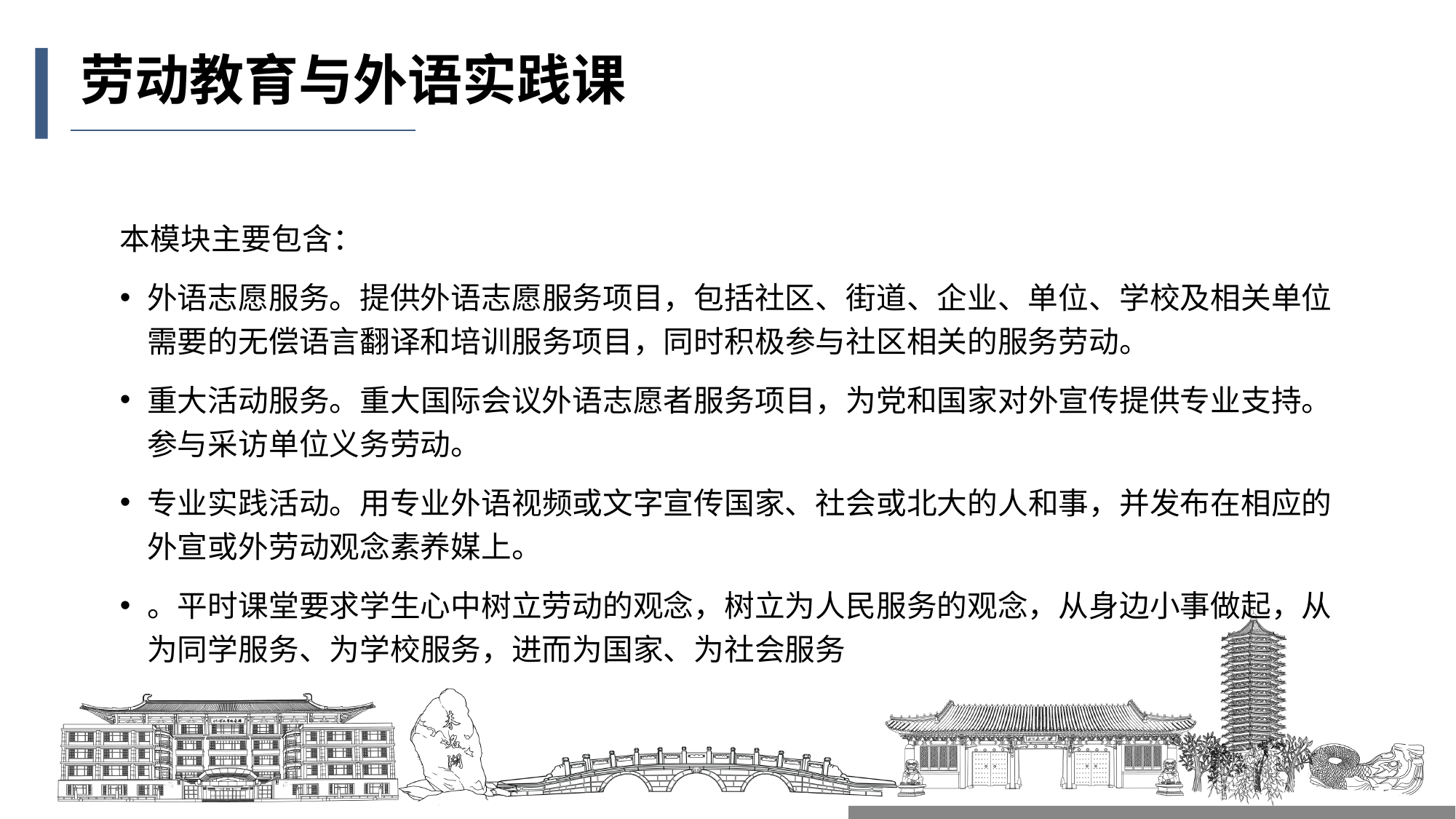

劳动教育与外语实践课
本模块主要包含：
外语志愿服务。提供外语志愿服务项目，包括社区、街道、企业、单位、学校及相关单位需要的无偿语言翻译和培训服务项目，同时积极参与社区相关的服务劳动。
重大活动服务。重大国际会议外语志愿者服务项目，为党和国家对外宣传提供专业支持。参与采访单位义务劳动。
专业实践活动。用专业外语视频或文字宣传国家、社会或北大的人和事，并发布在相应的外宣或外劳动观念素养媒上。
。平时课堂要求学生心中树立劳动的观念，树立为人民服务的观念，从身边小事做起，从为同学服务、为学校服务，进而为国家、为社会服务